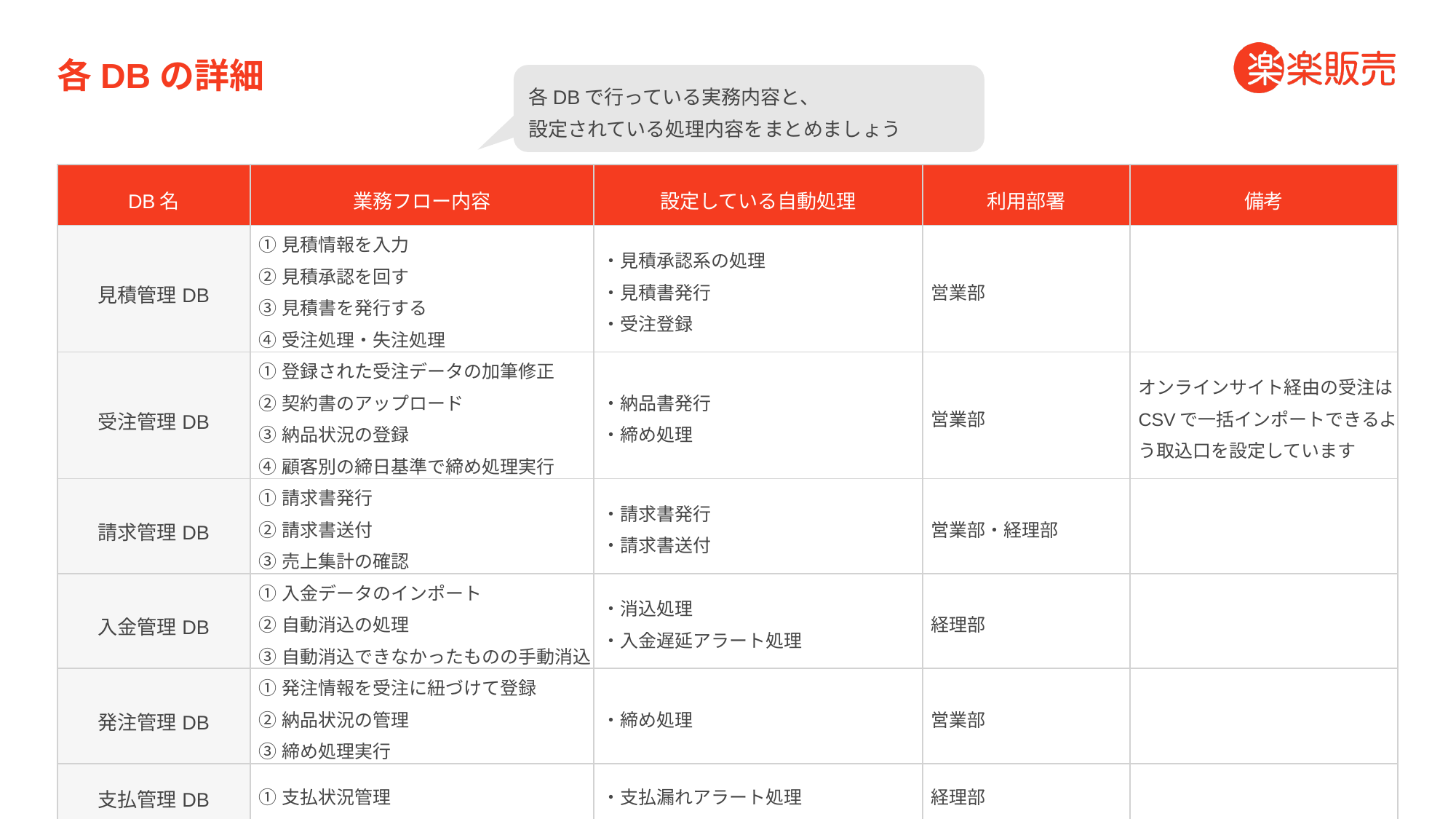

# 各DBの詳細
各DBで行っている実務内容と、
設定されている処理内容をまとめましょう
| DB名 | 業務フロー内容 | 設定している自動処理 | 利用部署 | 備考 |
| --- | --- | --- | --- | --- |
| 見積管理DB | ①見積情報を入力 ②見積承認を回す ③見積書を発行する ④受注処理・失注処理 | ・見積承認系の処理 ・見積書発行 ・受注登録 | 営業部 |  |
| 受注管理DB | ①登録された受注データの加筆修正 ②契約書のアップロード ③納品状況の登録 ④顧客別の締日基準で締め処理実行 | ・納品書発行 ・締め処理 | 営業部 | オンラインサイト経由の受注は CSVで一括インポートできるよう取込口を設定しています |
| 請求管理DB | ①請求書発行 ②請求書送付 ③売上集計の確認 | ・請求書発行 ・請求書送付 | 営業部・経理部 |  |
| 入金管理DB | ①入金データのインポート ②自動消込の処理 ③自動消込できなかったものの手動消込 | ・消込処理 ・入金遅延アラート処理 | 経理部 |  |
| 発注管理DB | ①発注情報を受注に紐づけて登録 ②納品状況の管理 ③締め処理実行 | ・締め処理 | 営業部 |  |
| 支払管理DB | ①支払状況管理 | ・支払漏れアラート処理 | 経理部 |  |